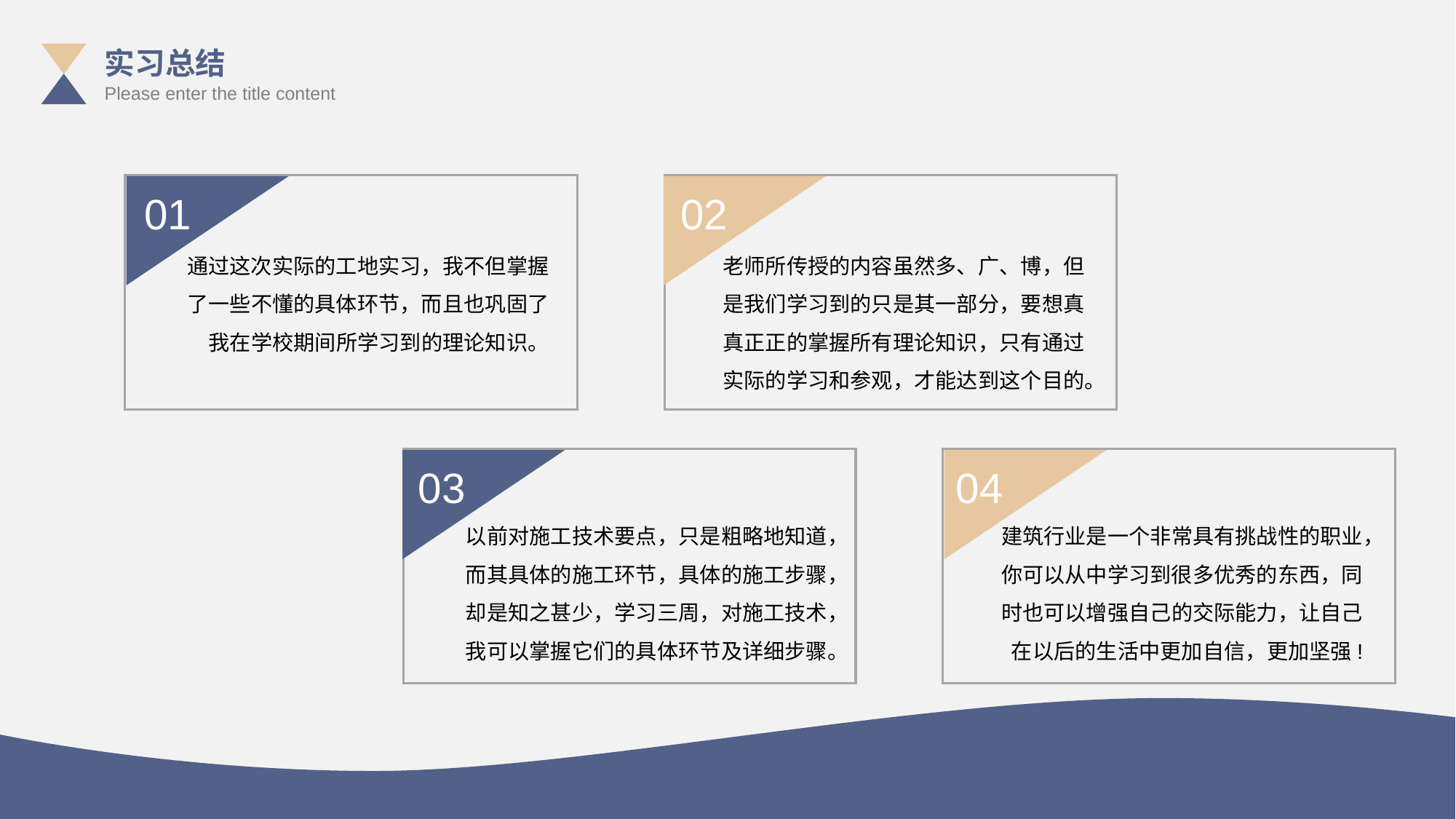

实习总结
Please enter the title content

01

02
通过这次实际的工地实习，我不但掌握了一些不懂的具体环节，而且也巩固了我在学校期间所学习到的理论知识。
老师所传授的内容虽然多、广、博，但是我们学习到的只是其一部分，要想真真正正的掌握所有理论知识，只有通过实际的学习和参观，才能达到这个目的。

03

04
以前对施工技术要点，只是粗略地知道，而其具体的施工环节，具体的施工步骤，却是知之甚少，学习三周，对施工技术，我可以掌握它们的具体环节及详细步骤。
建筑行业是一个非常具有挑战性的职业，你可以从中学习到很多优秀的东西，同时也可以增强自己的交际能力，让自己在以后的生活中更加自信，更加坚强!